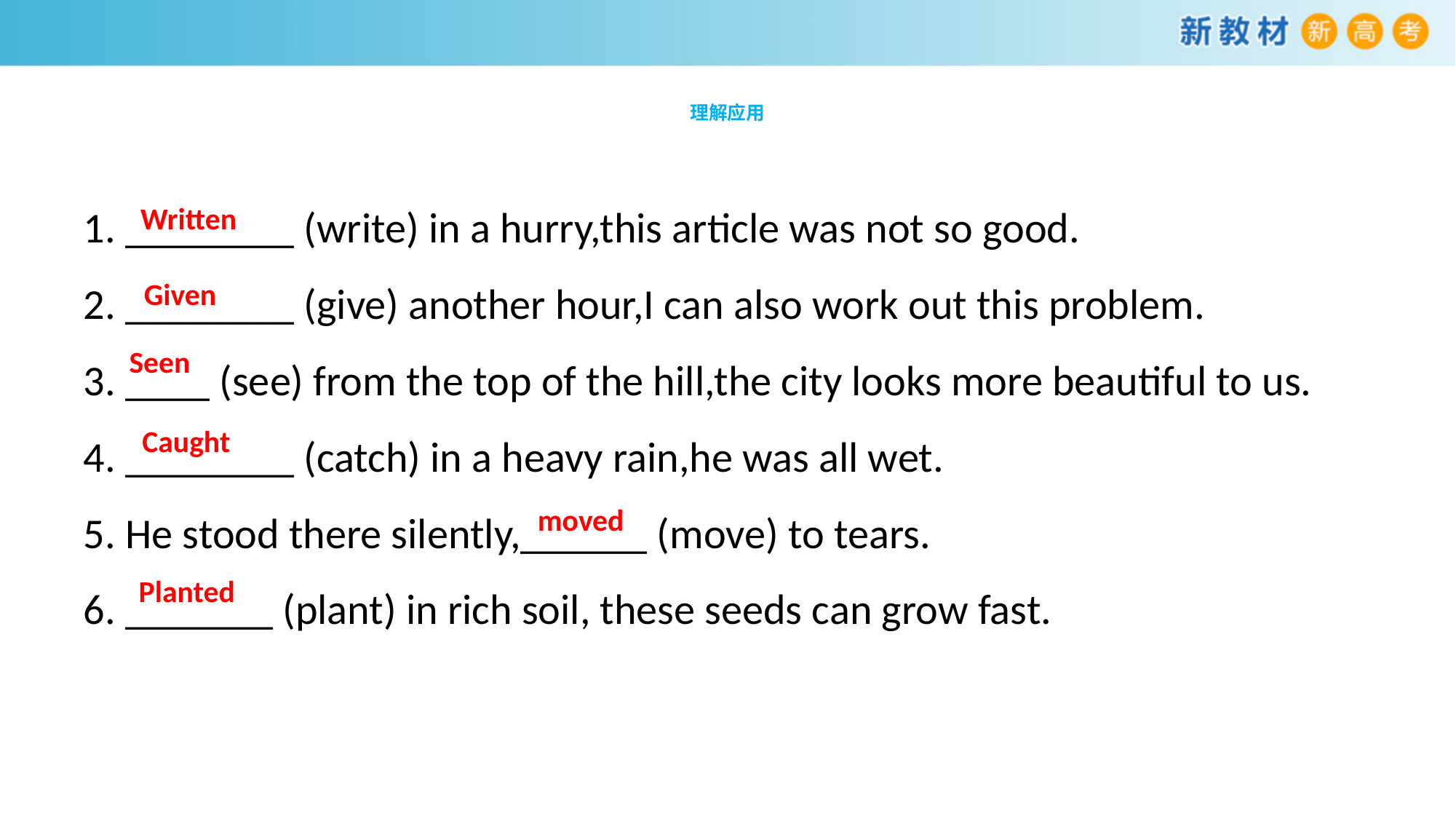

# 理解应用
1. ________ (write) in a hurry,this article was not so good.
2. ________ (give) another hour,I can also work out this problem.
3. ____ (see) from the top of the hill,the city looks more beautiful to us.
4. ________ (catch) in a heavy rain,he was all wet.
5. He stood there silently,______ (move) to tears.
6. _______ (plant) in rich soil, these seeds can grow fast.
Written
Given
Seen
Caught
moved
Planted